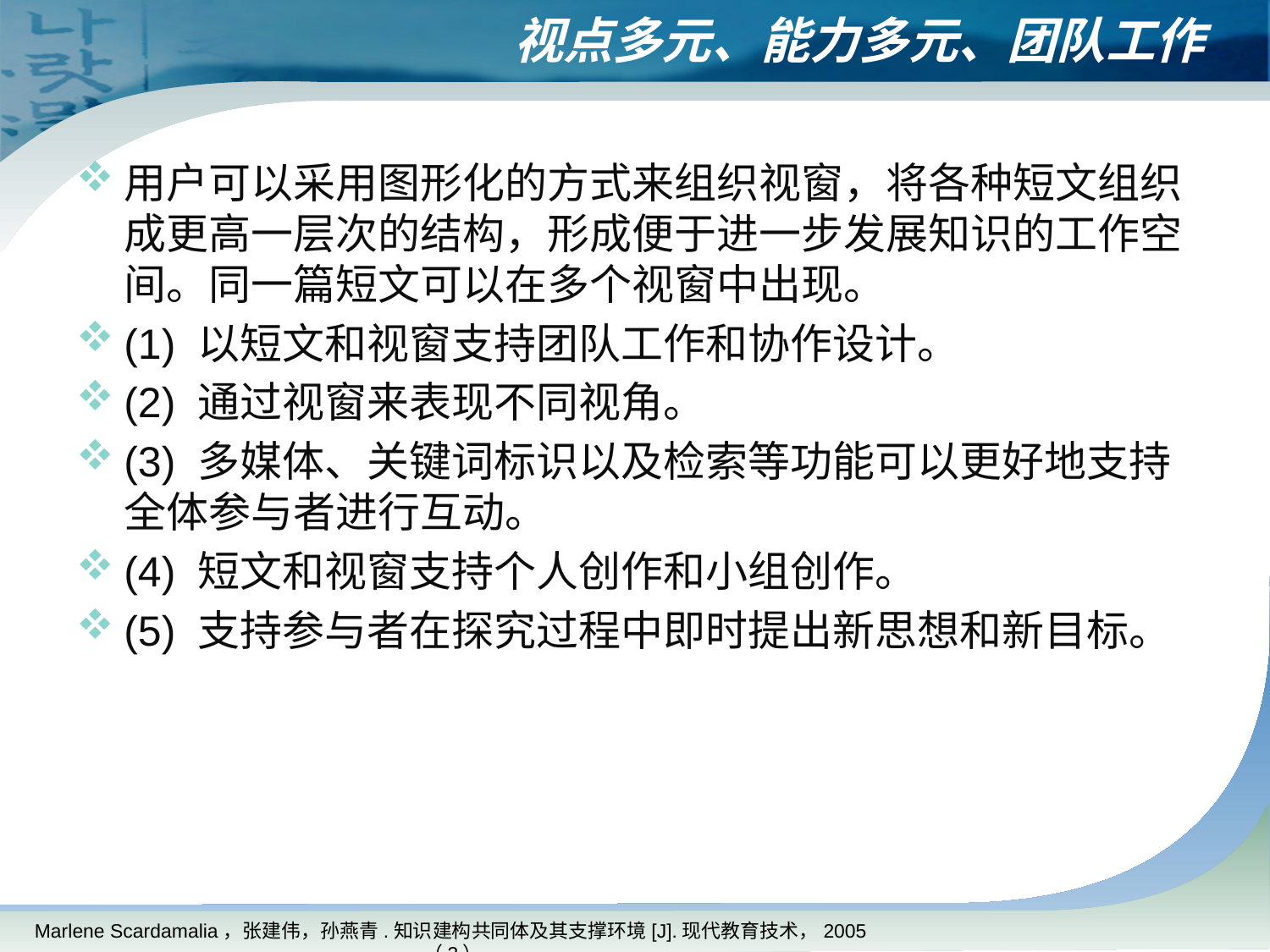

# 视点多元、能力多元、团队工作
用户可以采用图形化的方式来组织视窗，将各种短文组织成更高一层次的结构，形成便于进一步发展知识的工作空间。同一篇短文可以在多个视窗中出现。
(1) 以短文和视窗支持团队工作和协作设计。
(2) 通过视窗来表现不同视角。
(3) 多媒体、关键词标识以及检索等功能可以更好地支持全体参与者进行互动。
(4) 短文和视窗支持个人创作和小组创作。
(5) 支持参与者在探究过程中即时提出新思想和新目标。
Marlene Scardamalia，张建伟，孙燕青.知识建构共同体及其支撑环境[J].现代教育技术，2005（3）